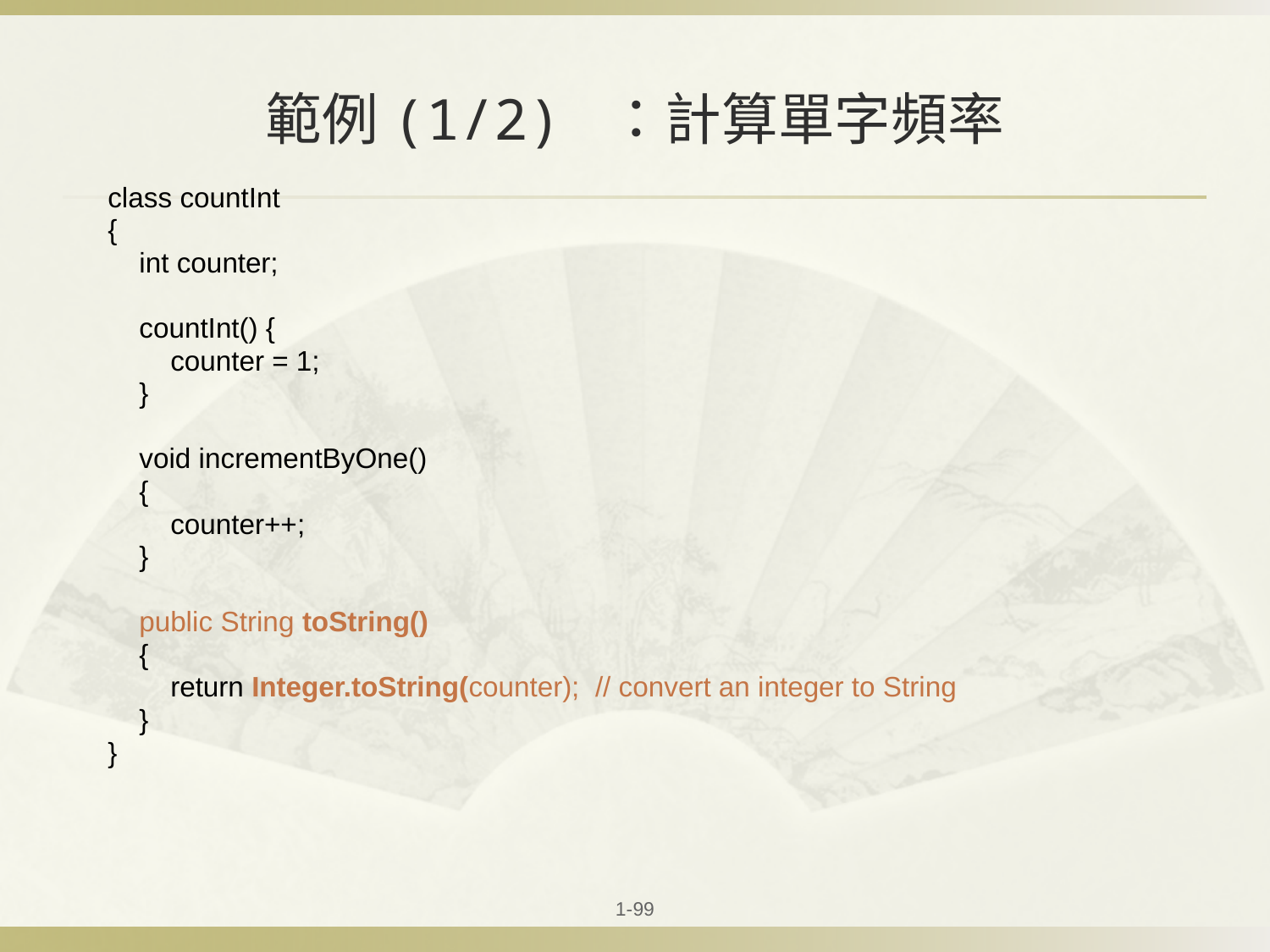

# 範例(1/2) ：計算單字頻率
class countInt
{
    int counter;

    countInt() {
        counter = 1;
    }

    void incrementByOne()
    {
        counter++;
    }

    public String toString()
    {
        return Integer.toString(counter);  // convert an integer to String
    }
}
1-99